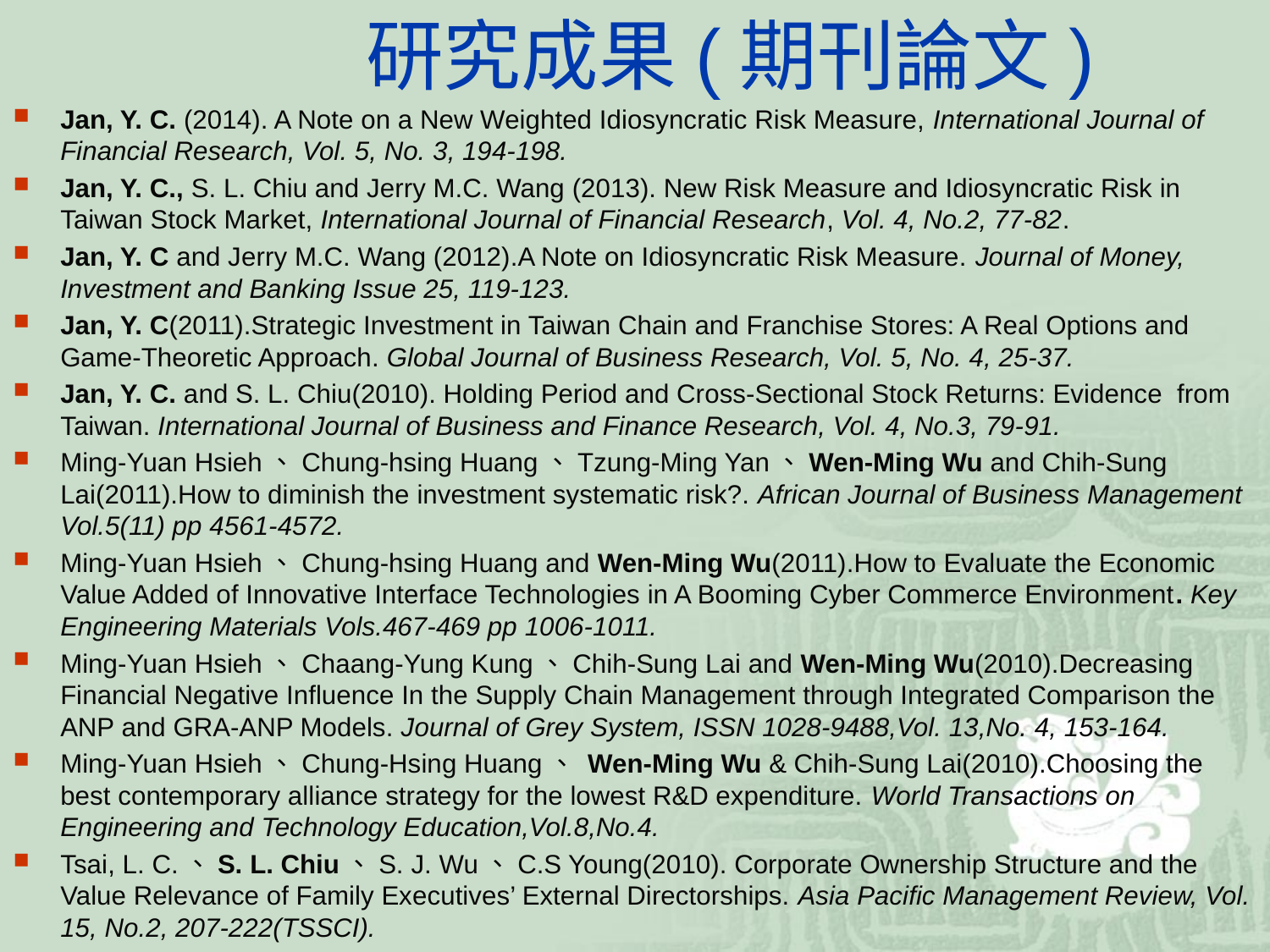

# 研究成果(期刊論文)
Jan, Y. C. (2014). A Note on a New Weighted Idiosyncratic Risk Measure, International Journal of Financial Research, Vol. 5, No. 3, 194-198.
Jan, Y. C., S. L. Chiu and Jerry M.C. Wang (2013). New Risk Measure and Idiosyncratic Risk in Taiwan Stock Market, International Journal of Financial Research, Vol. 4, No.2, 77-82.
Jan, Y. C and Jerry M.C. Wang (2012).A Note on Idiosyncratic Risk Measure. Journal of Money, Investment and Banking Issue 25, 119-123.
Jan, Y. C(2011).Strategic Investment in Taiwan Chain and Franchise Stores: A Real Options and Game-Theoretic Approach. Global Journal of Business Research, Vol. 5, No. 4, 25-37.
Jan, Y. C. and S. L. Chiu(2010). Holding Period and Cross-Sectional Stock Returns: Evidence  from Taiwan. International Journal of Business and Finance Research, Vol. 4, No.3, 79-91.
Ming-Yuan Hsieh、Chung-hsing Huang、Tzung-Ming Yan、Wen-Ming Wu and Chih-Sung Lai(2011).How to diminish the investment systematic risk?. African Journal of Business Management Vol.5(11) pp 4561-4572.
Ming-Yuan Hsieh、Chung-hsing Huang and Wen-Ming Wu(2011).How to Evaluate the Economic Value Added of Innovative Interface Technologies in A Booming Cyber Commerce Environment. Key Engineering Materials Vols.467-469 pp 1006-1011.
Ming-Yuan Hsieh、Chaang-Yung Kung、Chih-Sung Lai and Wen-Ming Wu(2010).Decreasing Financial Negative Influence In the Supply Chain Management through Integrated Comparison the ANP and GRA-ANP Models. Journal of Grey System, ISSN 1028-9488,Vol. 13,No. 4, 153-164.
Ming-Yuan Hsieh、Chung-Hsing Huang、 Wen-Ming Wu & Chih-Sung Lai(2010).Choosing the best contemporary alliance strategy for the lowest R&D expenditure. World Transactions on Engineering and Technology Education,Vol.8,No.4.
Tsai, L. C.、S. L. Chiu、S. J. Wu、C.S Young(2010). Corporate Ownership Structure and the Value Relevance of Family Executives’ External Directorships. Asia Pacific Management Review, Vol. 15, No.2, 207-222(TSSCI).